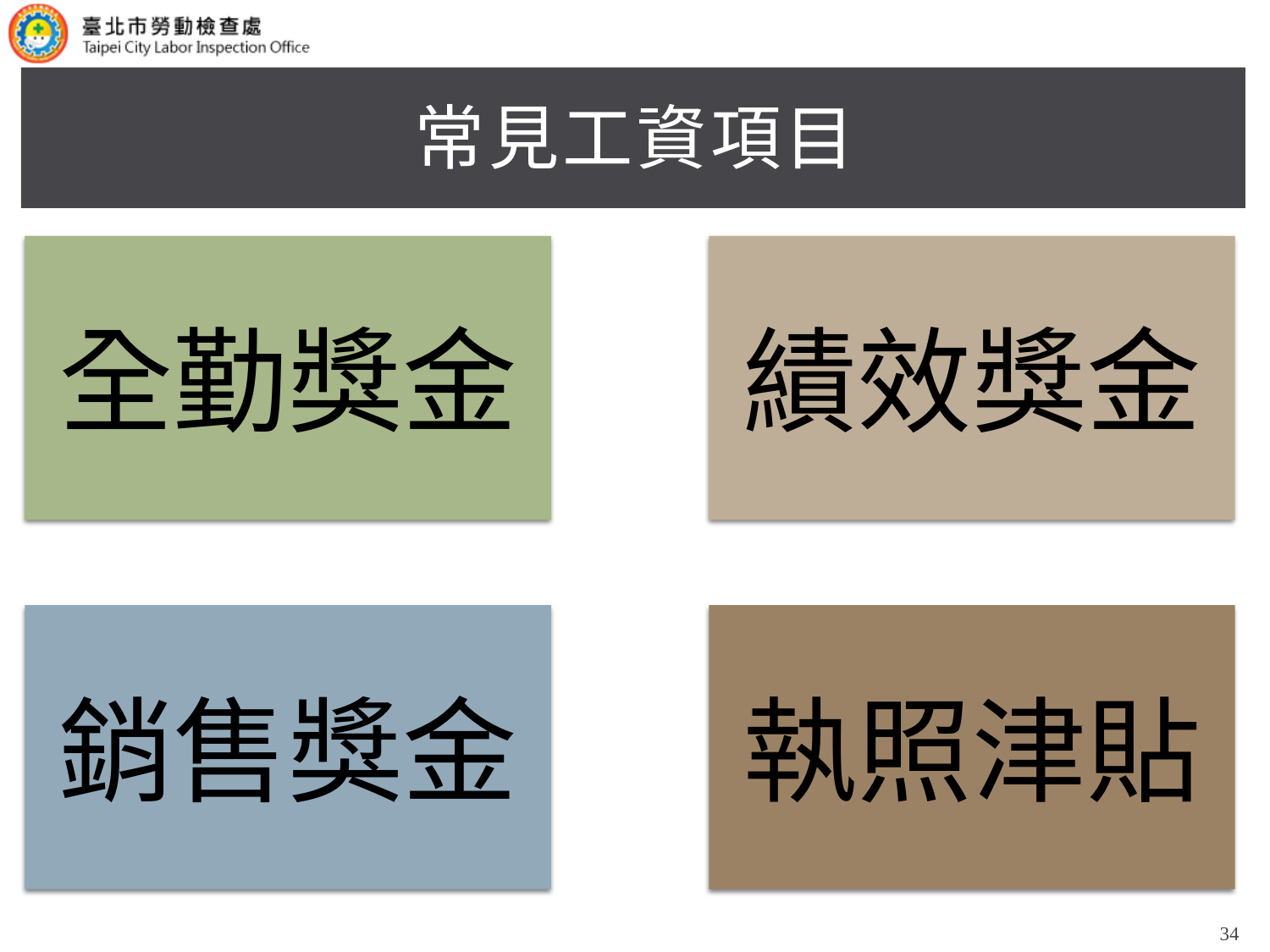

# 常見工資項目
全勤獎金
績效獎金
銷售獎金
執照津貼
34